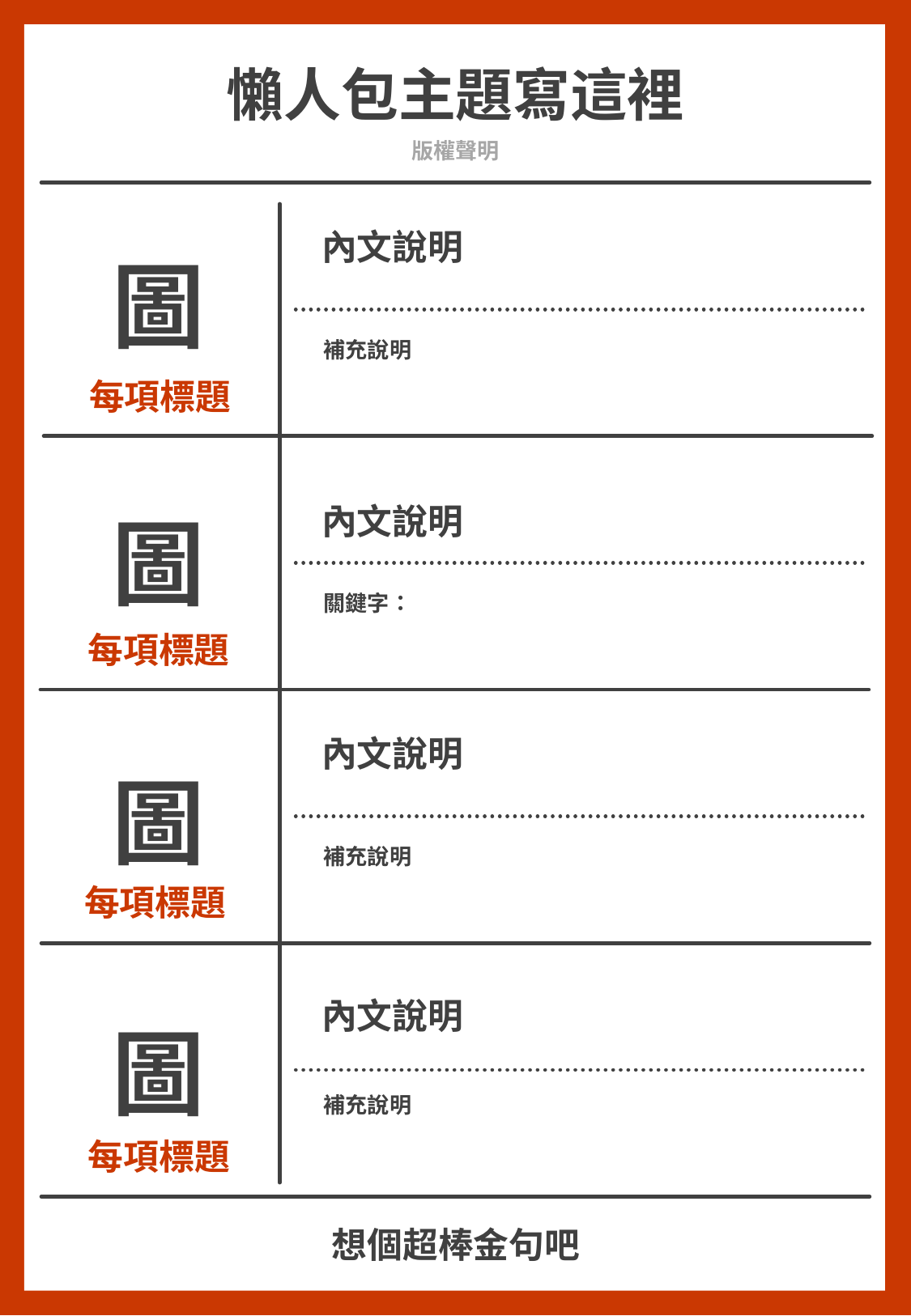

懶人包主題寫這裡
版權聲明
圖
內文說明
補充說明
每項標題
圖
內文說明
關鍵字：
每項標題
圖
內文說明
補充說明
每項標題
圖
內文說明
補充說明
每項標題
想個超棒金句吧